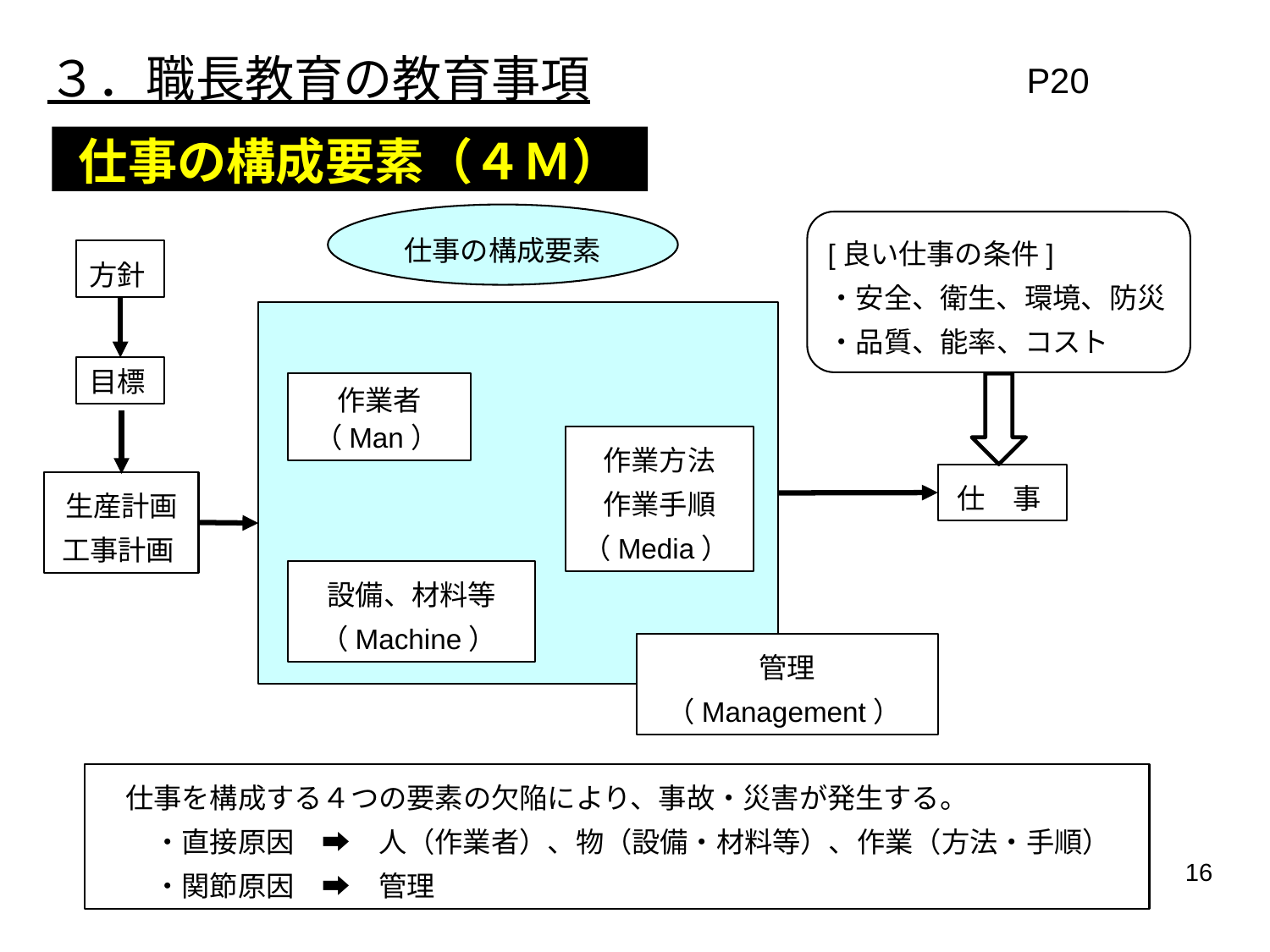

３．職長教育の教育事項
P20
仕事の構成要素（４Ｍ）
仕事の構成要素
[良い仕事の条件]
・安全、衛生、環境、防災
・品質、能率、コスト
方針

目標
作業者
（Man）

作業方法
作業手順
（Media）
仕　事
生産計画
工事計画
設備、材料等
（Machine）
管理
（Management）
　仕事を構成する４つの要素の欠陥により、事故・災害が発生する。
　　・直接原因　➡　人（作業者）、物（設備・材料等）、作業（方法・手順）
　　・関節原因　➡　管理
16